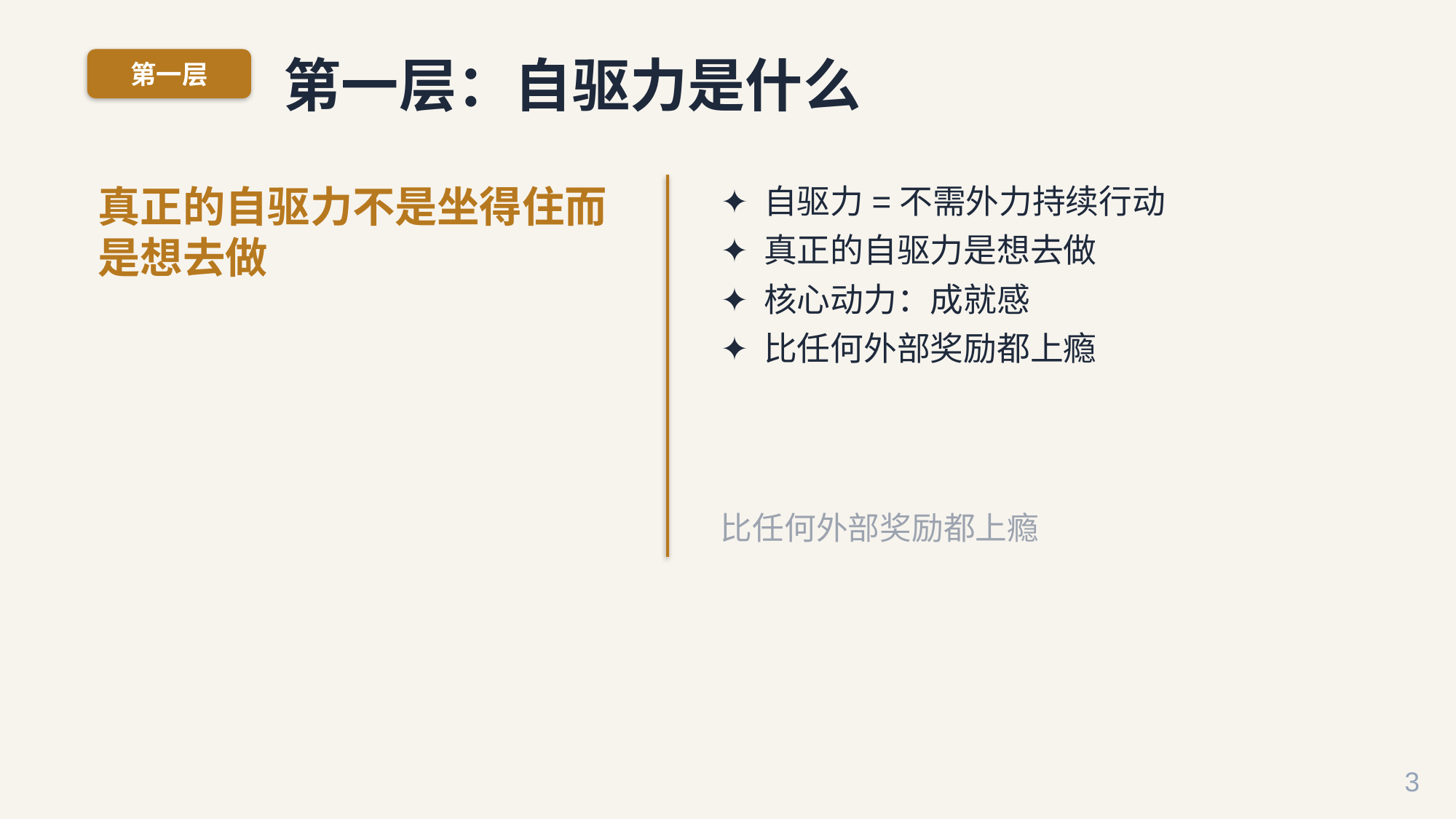

第一层：自驱力是什么
第一层
真正的自驱力不是坐得住而是想去做

✦ 自驱力=不需外力持续行动
✦ 真正的自驱力是想去做
✦ 核心动力：成就感
✦ 比任何外部奖励都上瘾
比任何外部奖励都上瘾
3